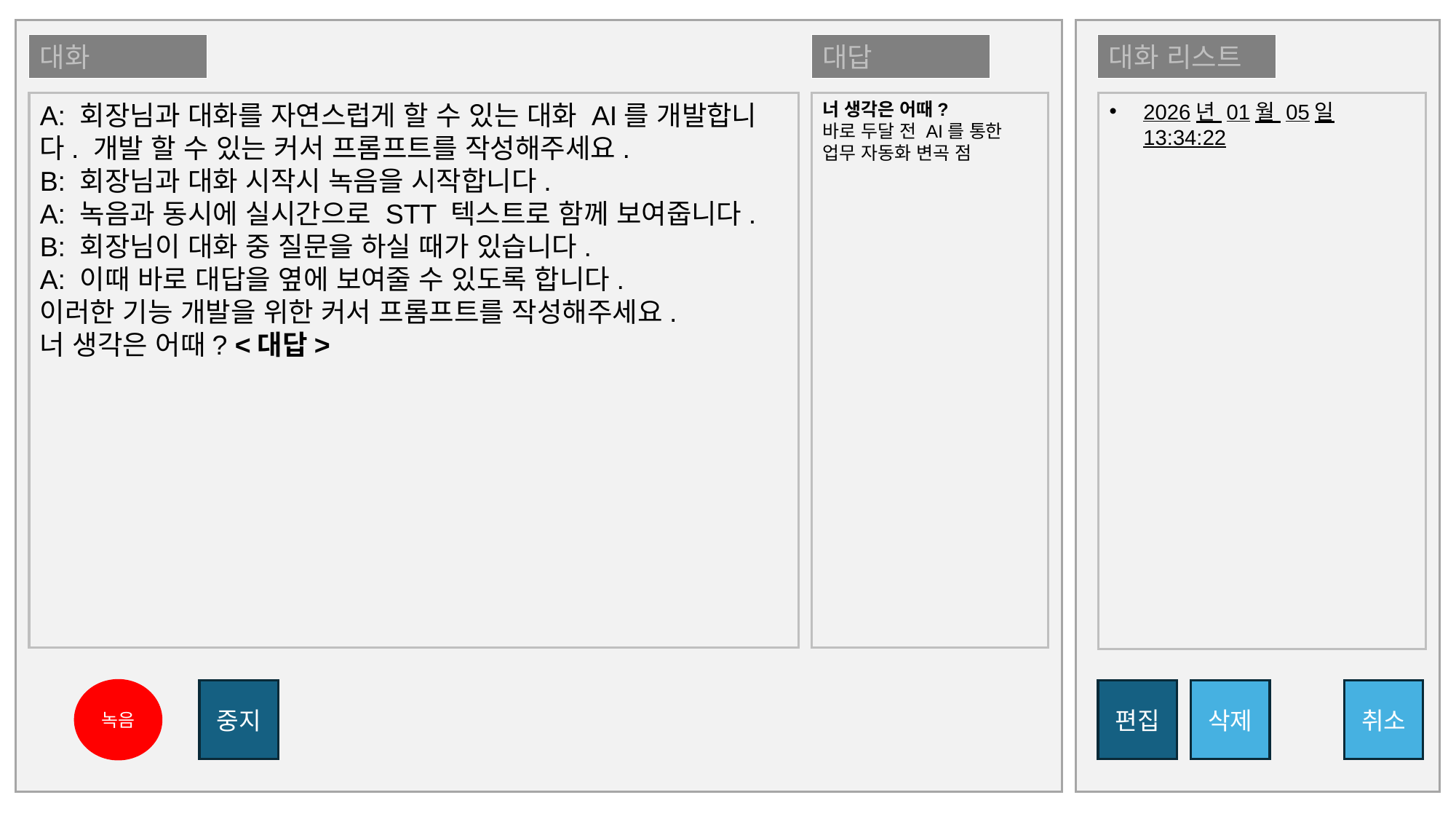

ㅌ0.01 cm
ㅌ0.01 cm
대화
대답
대화 리스트
너 생각은 어때?
바로 두달 전 AI를 통한 업무 자동화 변곡 점
2026년 01월 05일 13:34:22
A: 회장님과 대화를 자연스럽게 할 수 있는 대화 AI를 개발합니다. 개발 할 수 있는 커서 프롬프트를 작성해주세요.
B: 회장님과 대화 시작시 녹음을 시작합니다.
A: 녹음과 동시에 실시간으로 STT 텍스트로 함께 보여줍니다.
B: 회장님이 대화 중 질문을 하실 때가 있습니다.
A: 이때 바로 대답을 옆에 보여줄 수 있도록 합니다.
이러한 기능 개발을 위한 커서 프롬프트를 작성해주세요.
너 생각은 어때? <대답>
삭제
취소
편집
녹음
중지